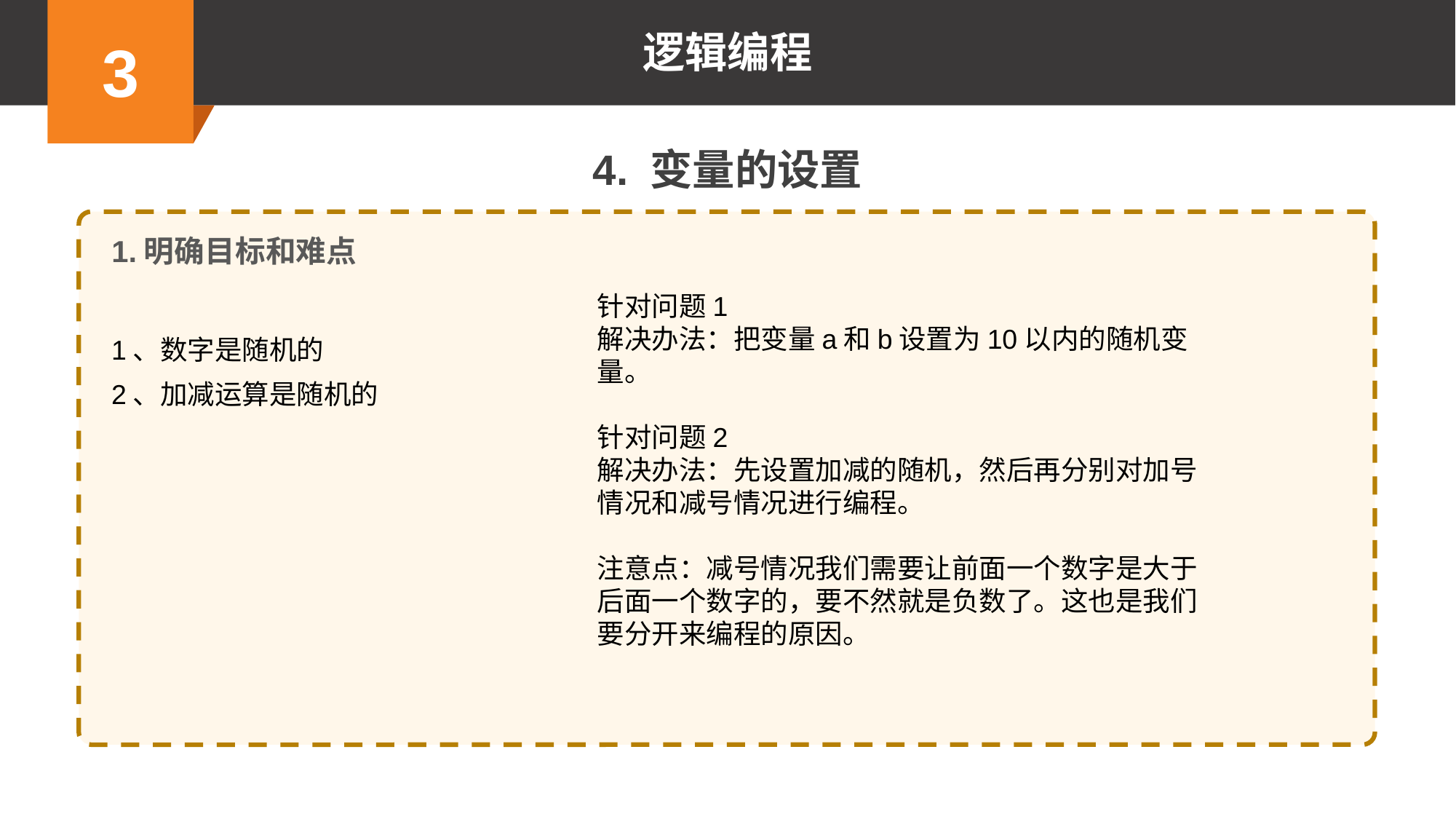

4. 变量的设置
1.明确目标和难点
针对问题1
解决办法：把变量a和b设置为10以内的随机变量。

针对问题2
解决办法：先设置加减的随机，然后再分别对加号情况和减号情况进行编程。

注意点：减号情况我们需要让前面一个数字是大于后面一个数字的，要不然就是负数了。这也是我们要分开来编程的原因。
1、数字是随机的
2、加减运算是随机的